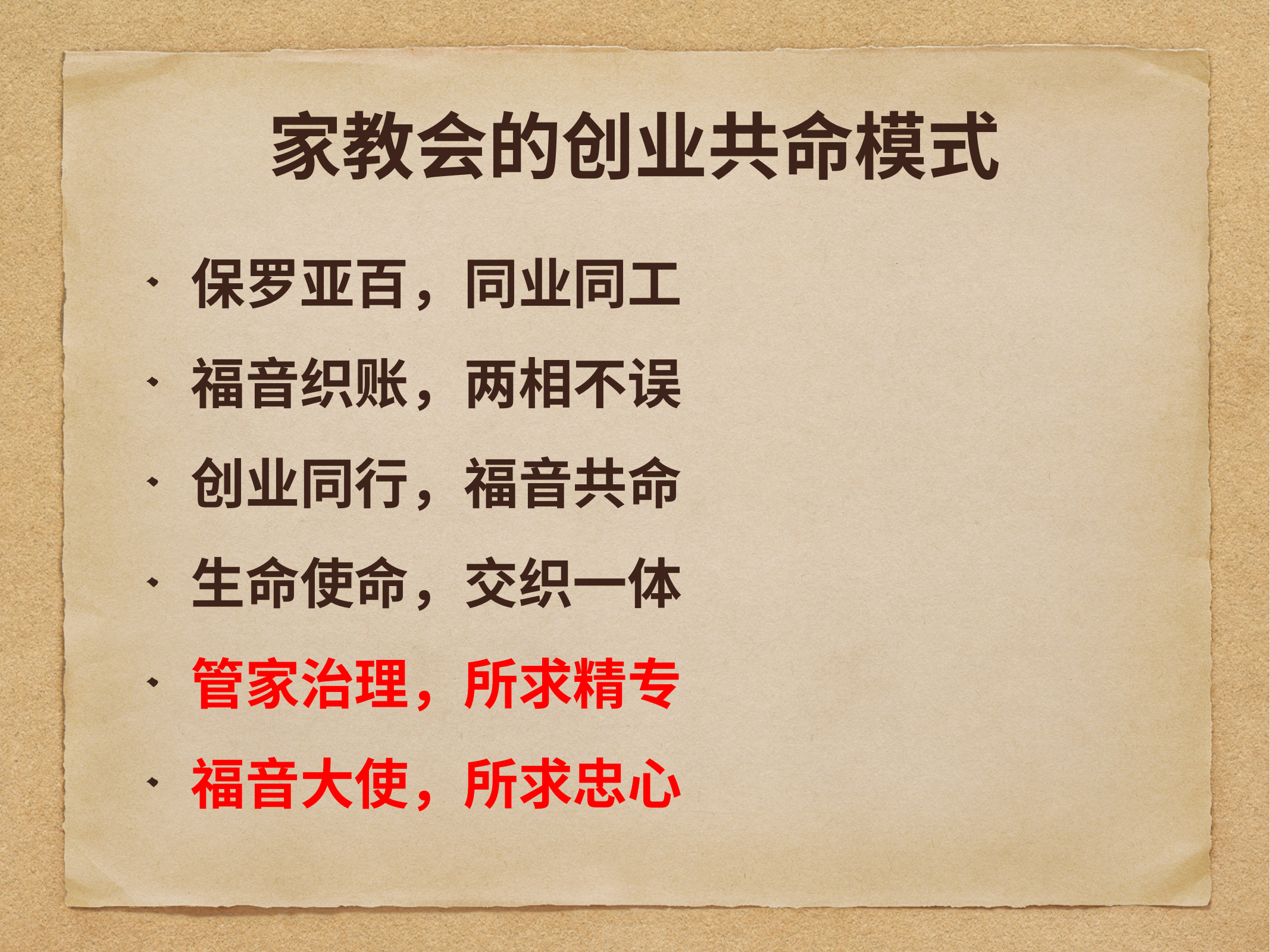

# 家教会的创业共命模式
保罗亚百，同业同工
福音织账，两相不误
创业同行，福音共命
生命使命，交织一体
管家治理，所求精专
福音大使，所求忠心